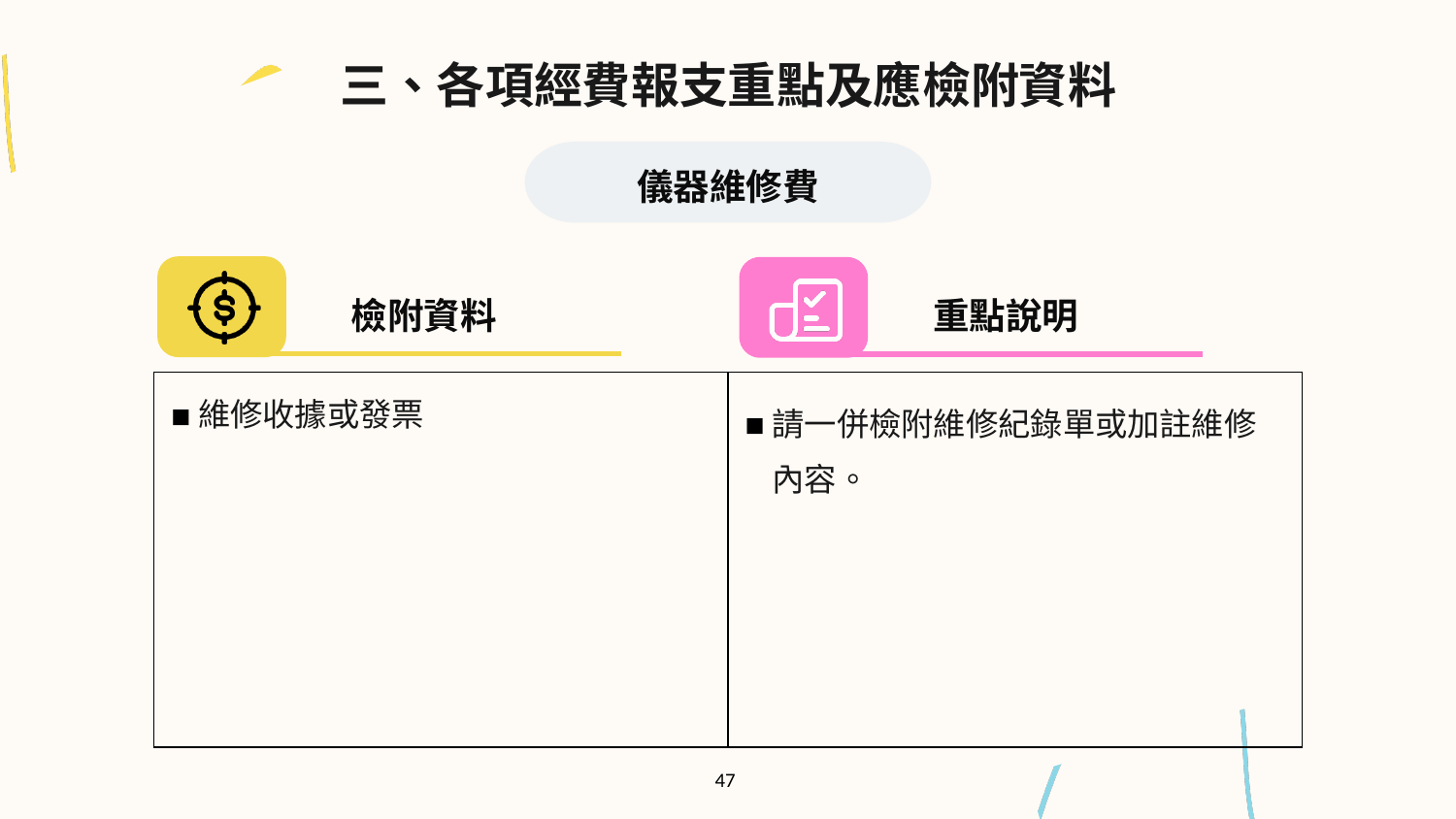

三、各項經費報支重點及應檢附資料

儀器維修費

檢附資料
重點說明

| 維修收據或發票 | 請一併檢附維修紀錄單或加註維修內容。 |
| --- | --- |

47